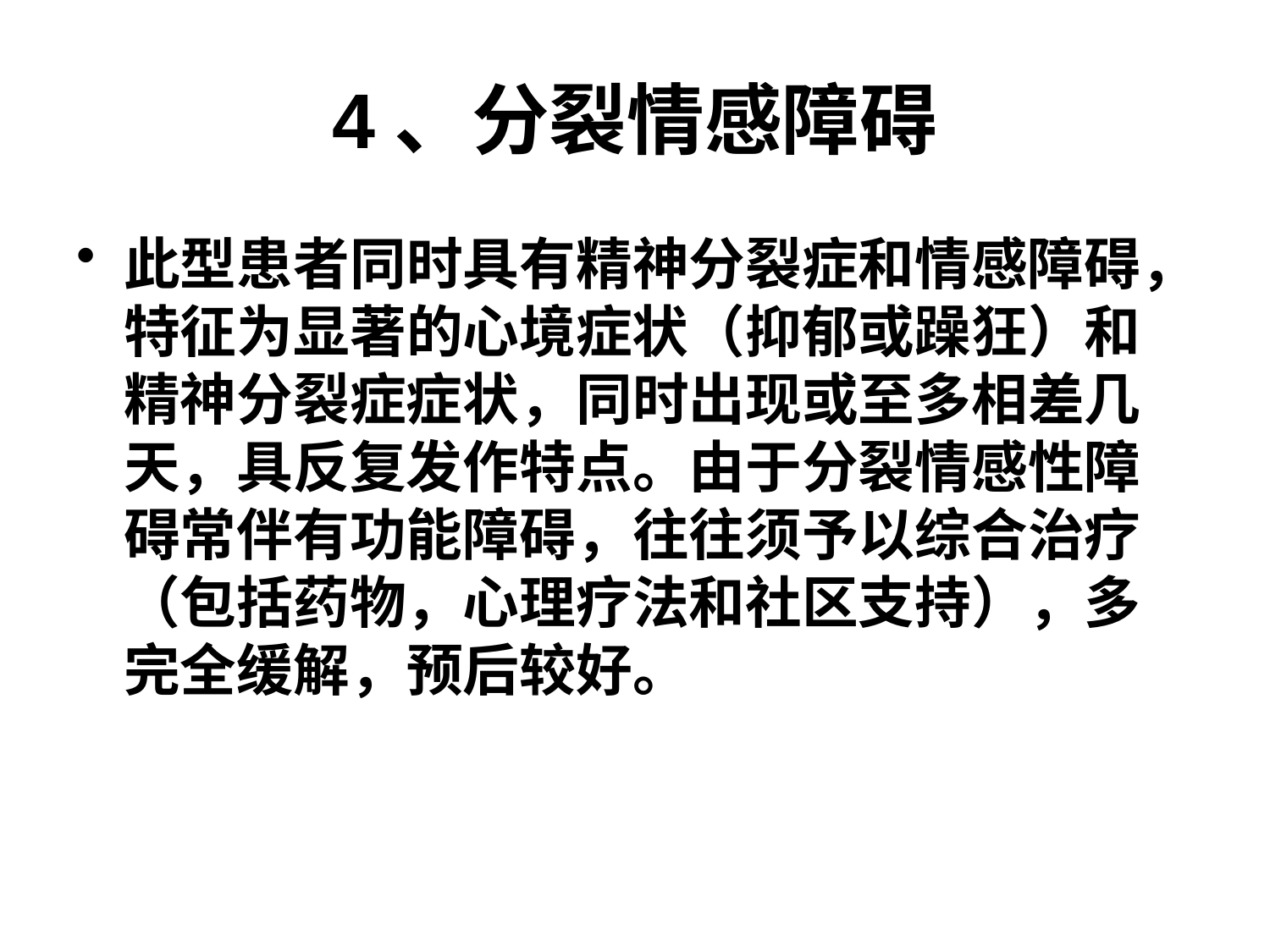

# 4、分裂情感障碍
此型患者同时具有精神分裂症和情感障碍，特征为显著的心境症状（抑郁或躁狂）和精神分裂症症状，同时出现或至多相差几天，具反复发作特点。由于分裂情感性障碍常伴有功能障碍，往往须予以综合治疗（包括药物，心理疗法和社区支持），多完全缓解，预后较好。